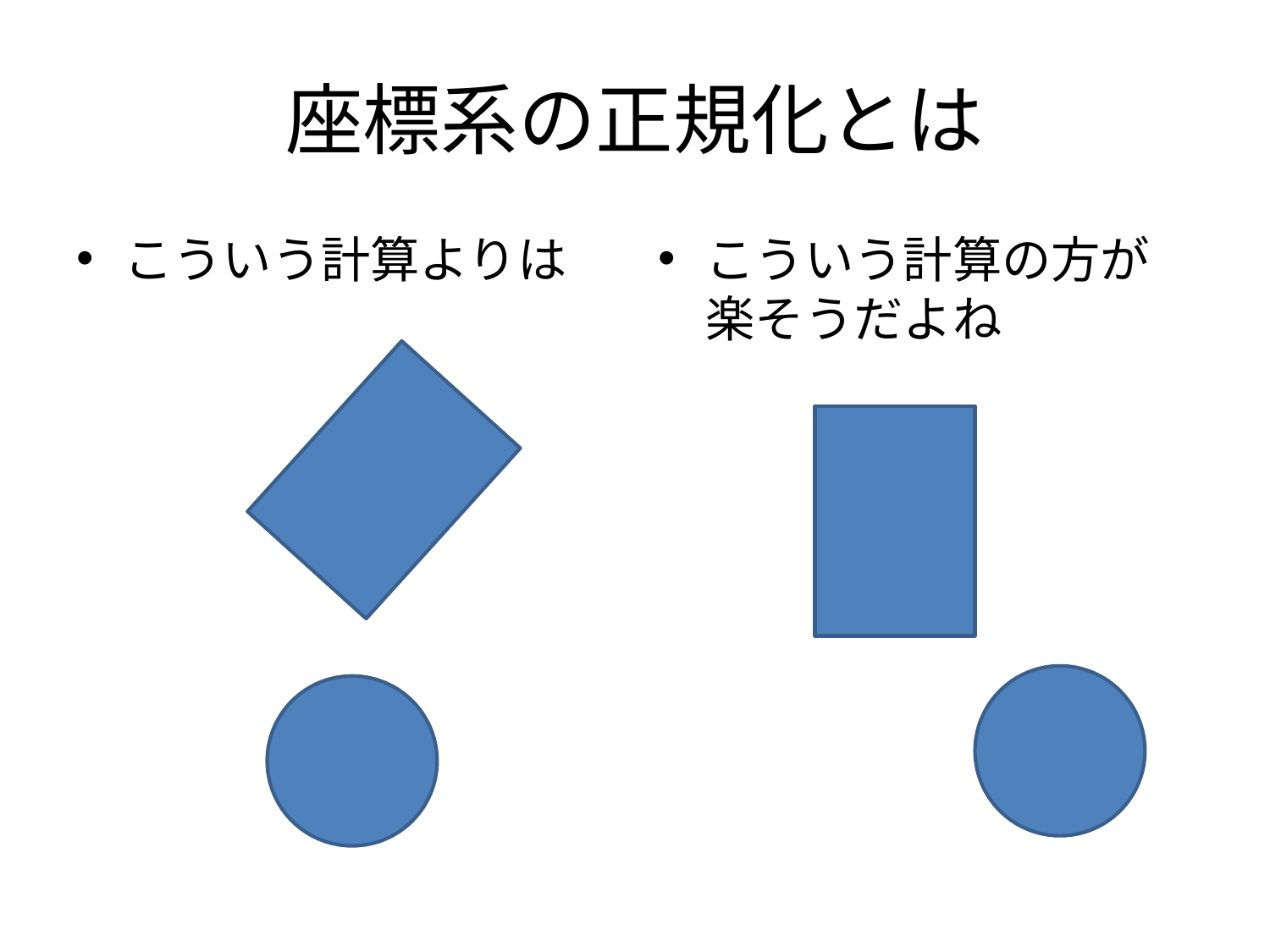

# 座標系の正規化とは
こういう計算よりは
こういう計算の方が楽そうだよね